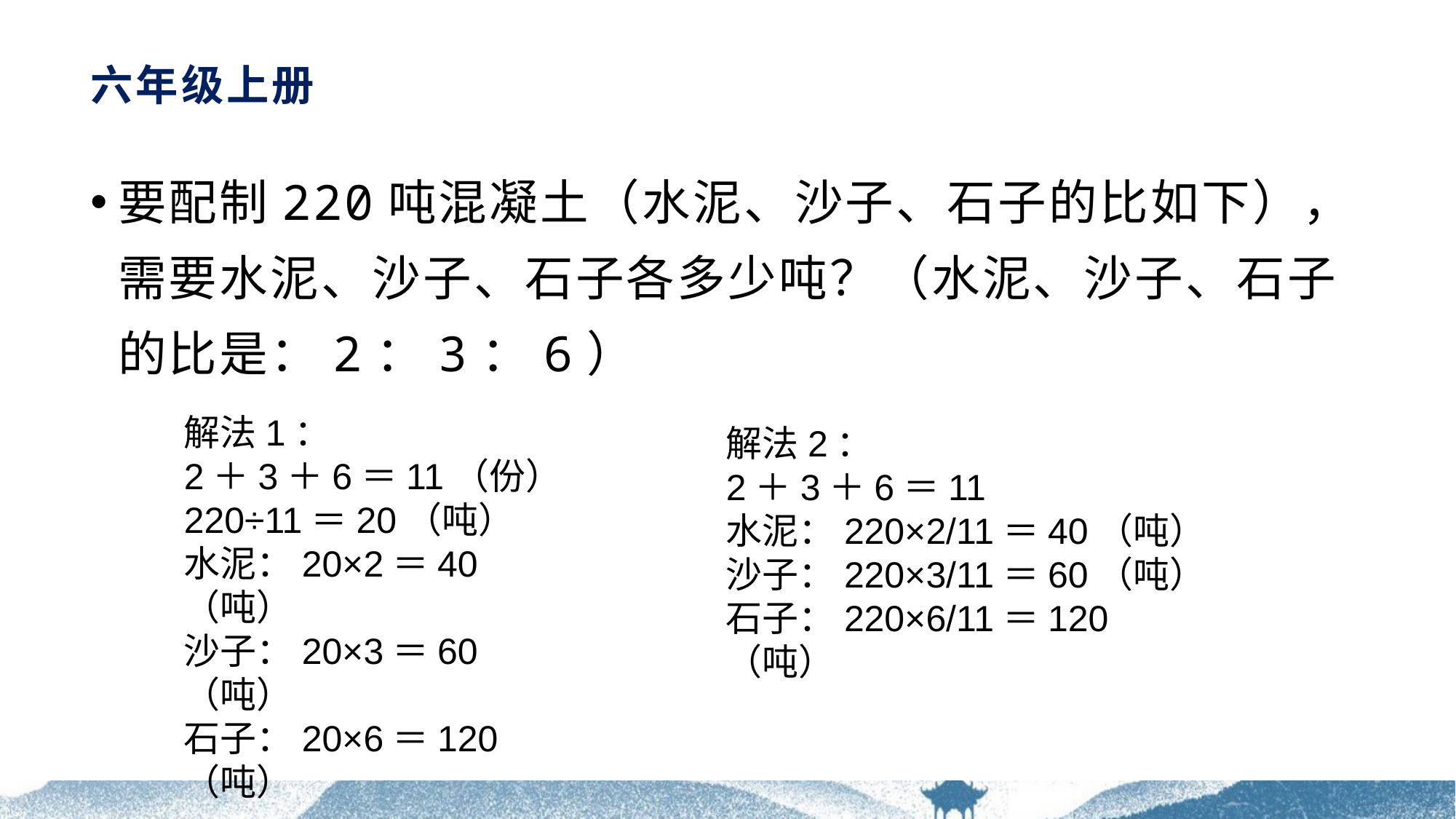

# 六年级上册
要配制220吨混凝土（水泥、沙子、石子的比如下），需要水泥、沙子、石子各多少吨？（水泥、沙子、石子的比是：2：3：6）
解法1：
2＋3＋6＝11（份）
220÷11＝20（吨）
水泥：20×2＝40（吨）
沙子：20×3＝60（吨）
石子：20×6＝120（吨）
解法2：2＋3＋6＝11水泥：220×2/11＝40（吨）沙子：220×3/11＝60（吨）石子：220×6/11＝120（吨）